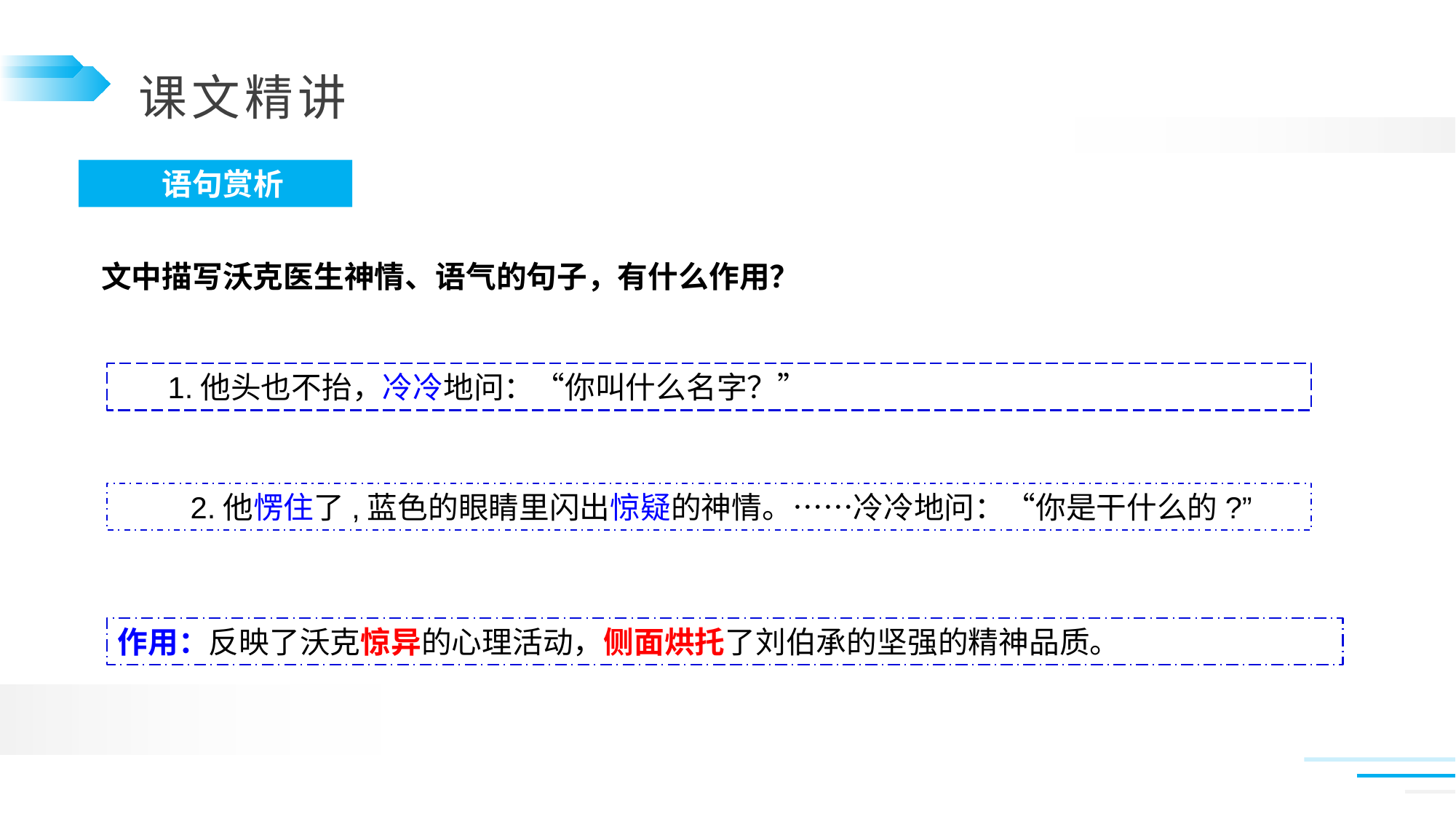

语句赏析
文中描写沃克医生神情、语气的句子，有什么作用？
      1.他头也不抬，冷冷地问：“你叫什么名字？”
2.他愣住了,蓝色的眼睛里闪出惊疑的神情。……冷冷地问：“你是干什么的?”
作用：反映了沃克惊异的心理活动，侧面烘托了刘伯承的坚强的精神品质。